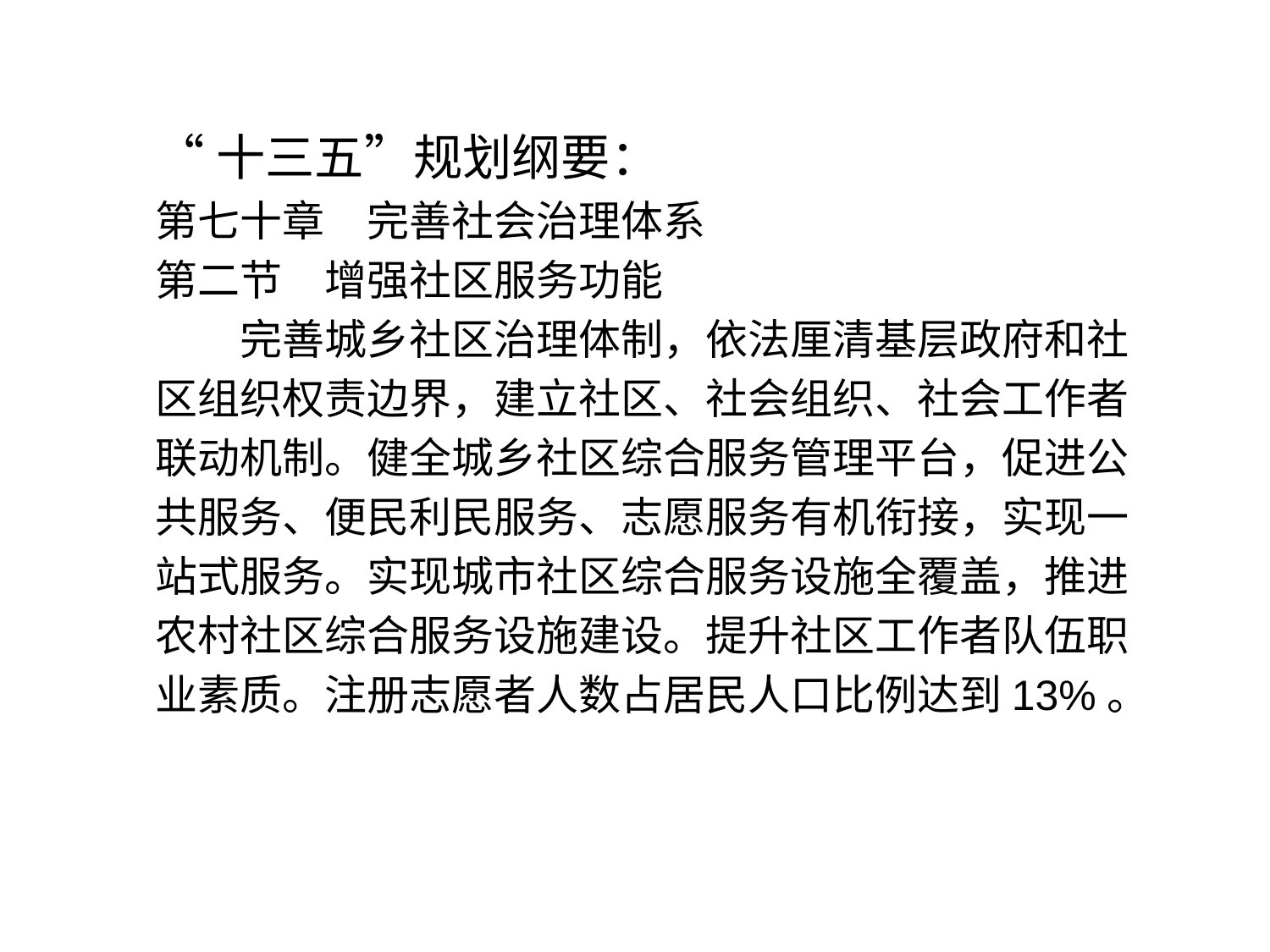

#
“十三五”规划纲要：
第七十章　完善社会治理体系
第二节　增强社区服务功能
　　完善城乡社区治理体制，依法厘清基层政府和社
区组织权责边界，建立社区、社会组织、社会工作者
联动机制。健全城乡社区综合服务管理平台，促进公
共服务、便民利民服务、志愿服务有机衔接，实现一
站式服务。实现城市社区综合服务设施全覆盖，推进
农村社区综合服务设施建设。提升社区工作者队伍职
业素质。注册志愿者人数占居民人口比例达到13%。